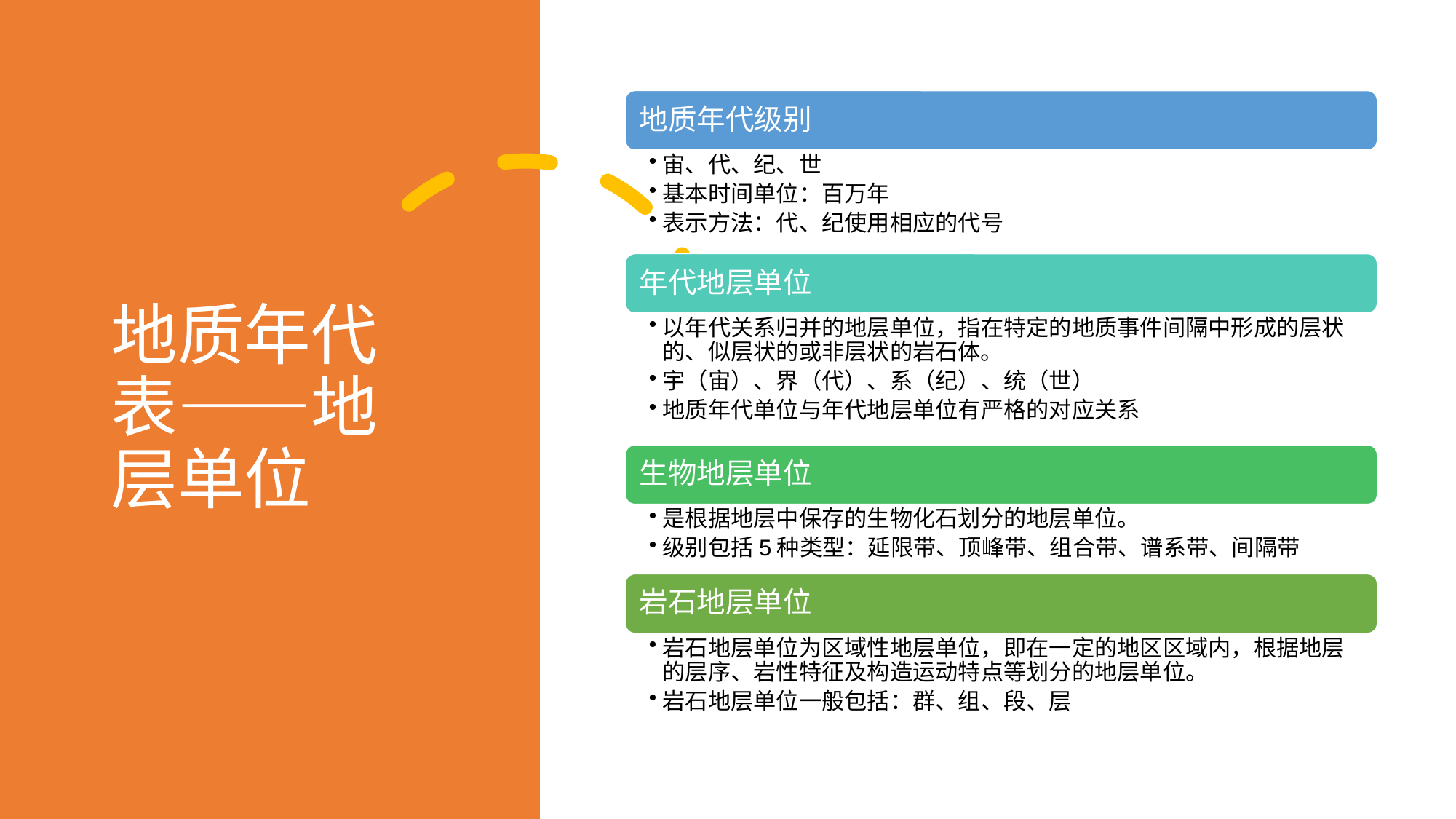

# 地质年代表——地层单位
地质年代级别
宙、代、纪、世
基本时间单位：百万年
表示方法：代、纪使用相应的代号
年代地层单位
以年代关系归并的地层单位，指在特定的地质事件间隔中形成的层状的、似层状的或非层状的岩石体。
宇（宙）、界（代）、系（纪）、统（世）
地质年代单位与年代地层单位有严格的对应关系
生物地层单位
是根据地层中保存的生物化石划分的地层单位。
级别包括5种类型：延限带、顶峰带、组合带、谱系带、间隔带
岩石地层单位
岩石地层单位为区域性地层单位，即在一定的地区区域内，根据地层的层序、岩性特征及构造运动特点等划分的地层单位。
岩石地层单位一般包括：群、组、段、层